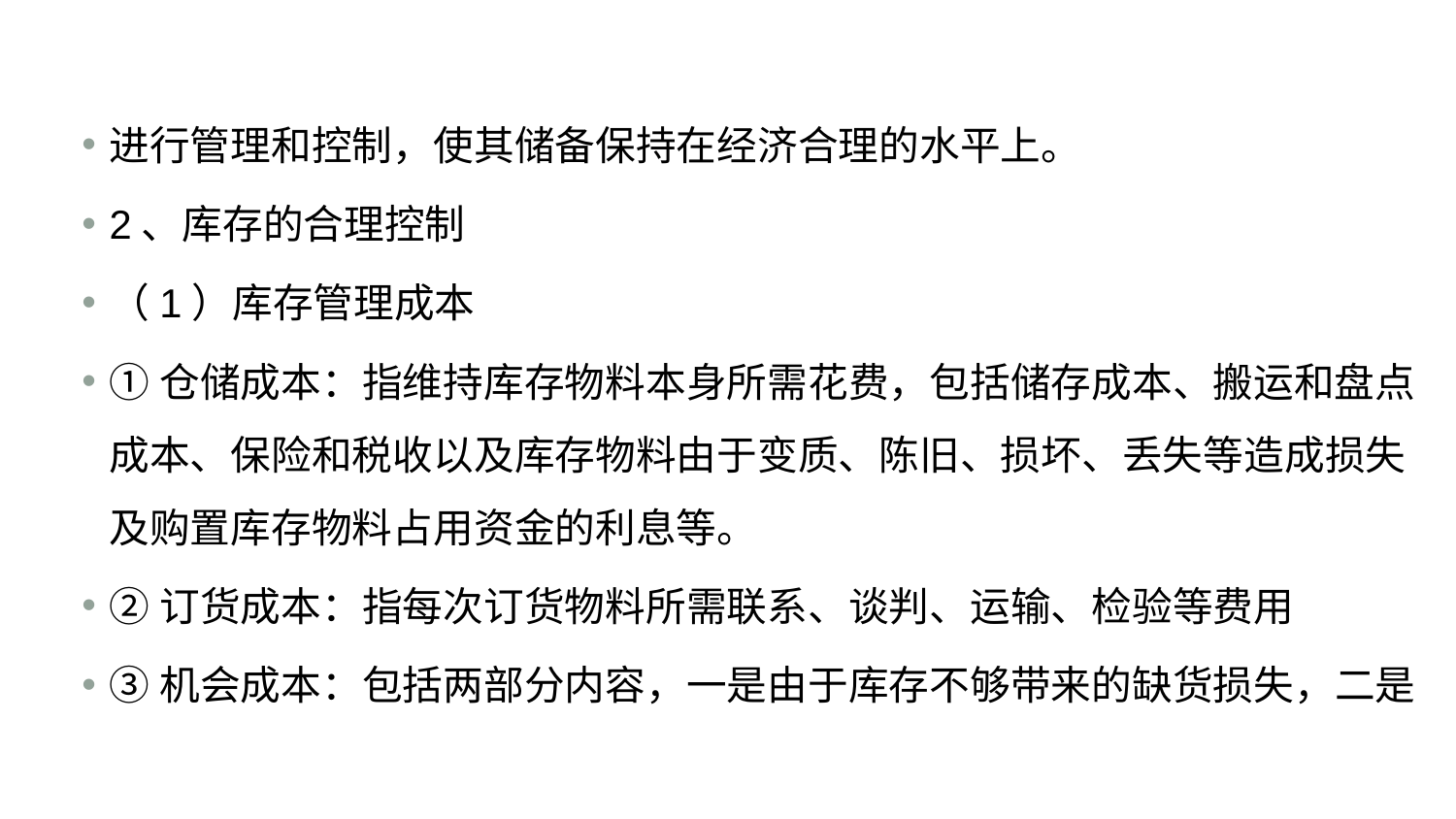

#
进行管理和控制，使其储备保持在经济合理的水平上。
2、库存的合理控制
（1）库存管理成本
①仓储成本：指维持库存物料本身所需花费，包括储存成本、搬运和盘点成本、保险和税收以及库存物料由于变质、陈旧、损坏、丢失等造成损失及购置库存物料占用资金的利息等。
②订货成本：指每次订货物料所需联系、谈判、运输、检验等费用
③机会成本：包括两部分内容，一是由于库存不够带来的缺货损失，二是